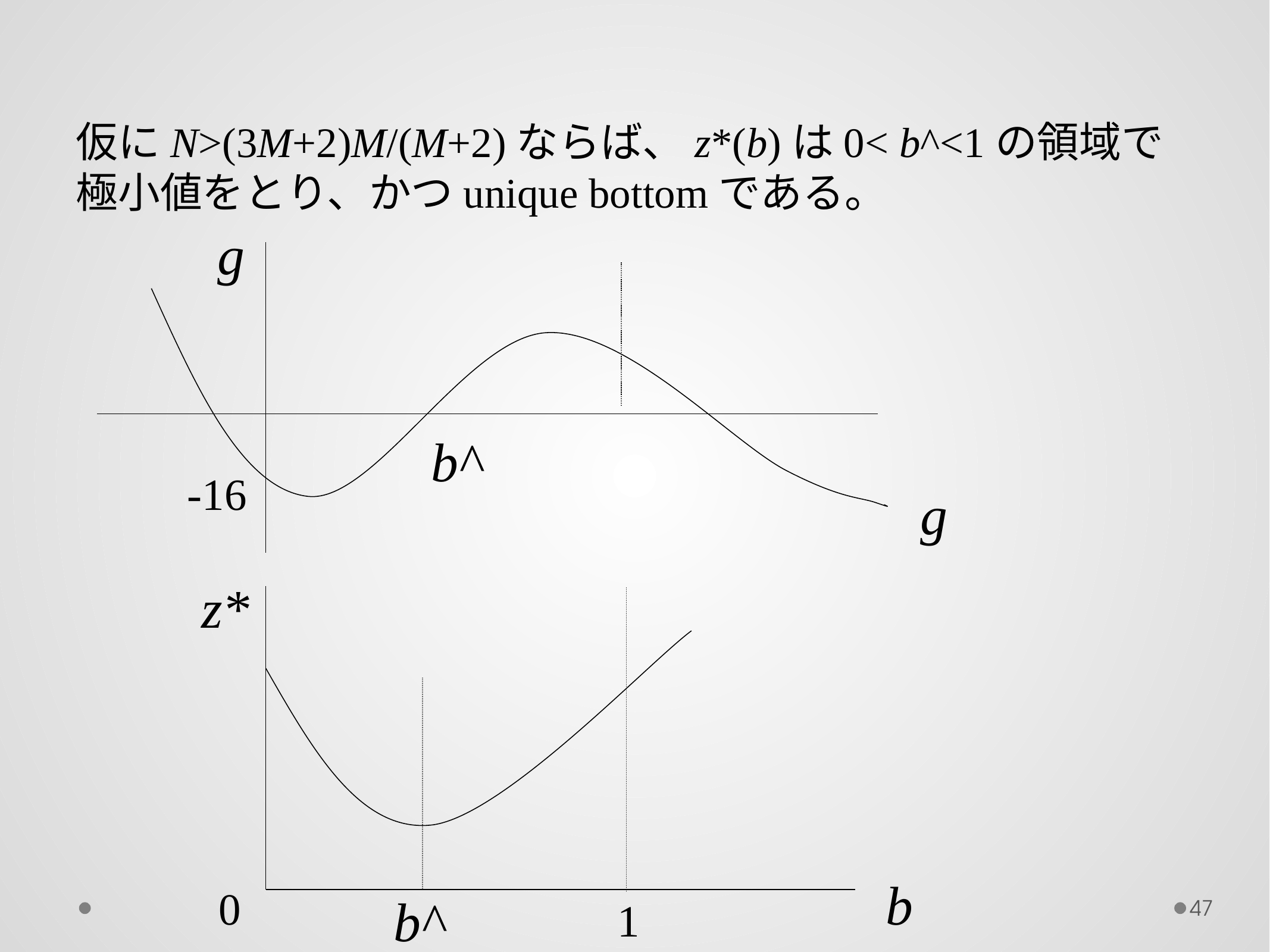

仮にN>(3M+2)M/(M+2)ならば、z*(b)は0< b^<1の領域で極小値をとり、かつunique bottomである。
g

b^
-16
g
z*

b
0
47
b^
1